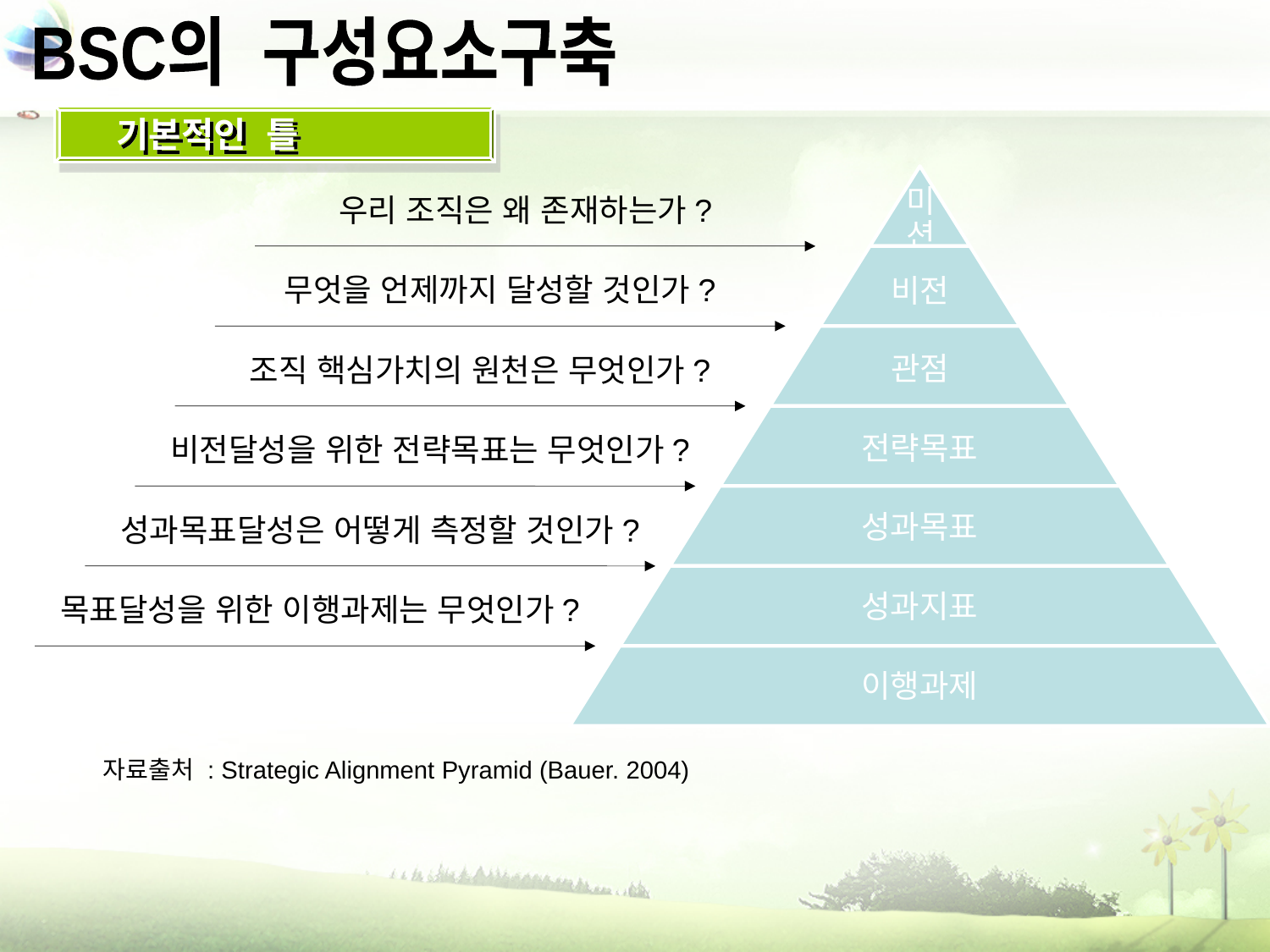

BSC의  구성요소구축

기본적인  틀
미션
비전
관점
전략목표
성과목표
성과지표
이행과제
우리 조직은 왜 존재하는가?

무엇을 언제까지 달성할 것인가?

조직 핵심가치의 원천은 무엇인가?

비전달성을 위한 전략목표는 무엇인가?

성과목표달성은 어떻게 측정할 것인가?

목표달성을 위한 이행과제는 무엇인가?

자료출처 : Strategic Alignment Pyramid (Bauer. 2004)